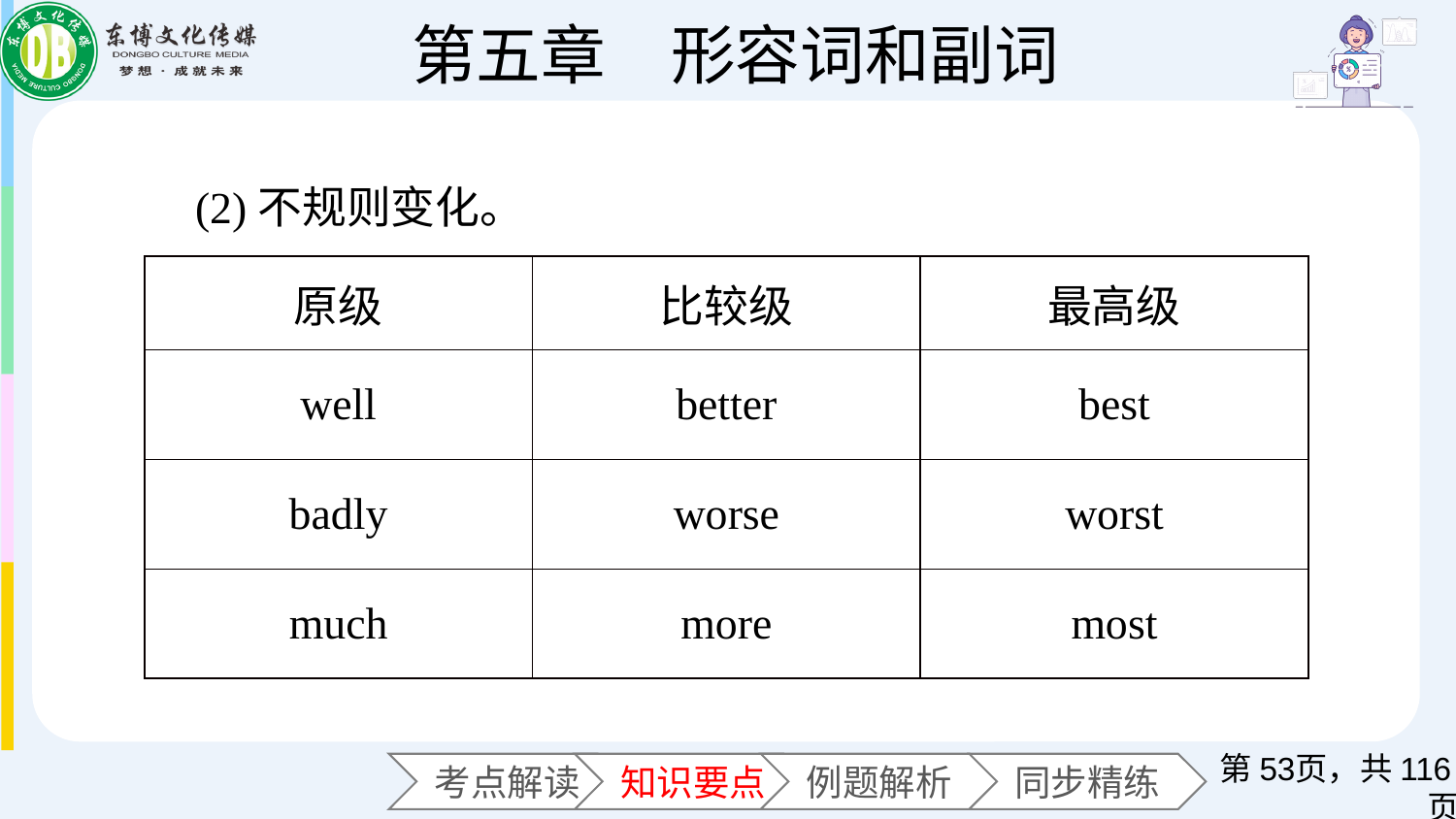

(2)不规则变化。
| 原级 | 比较级 | 最高级 |
| --- | --- | --- |
| well | better | best |
| badly | worse | worst |
| much | more | most |
第53页，共116页